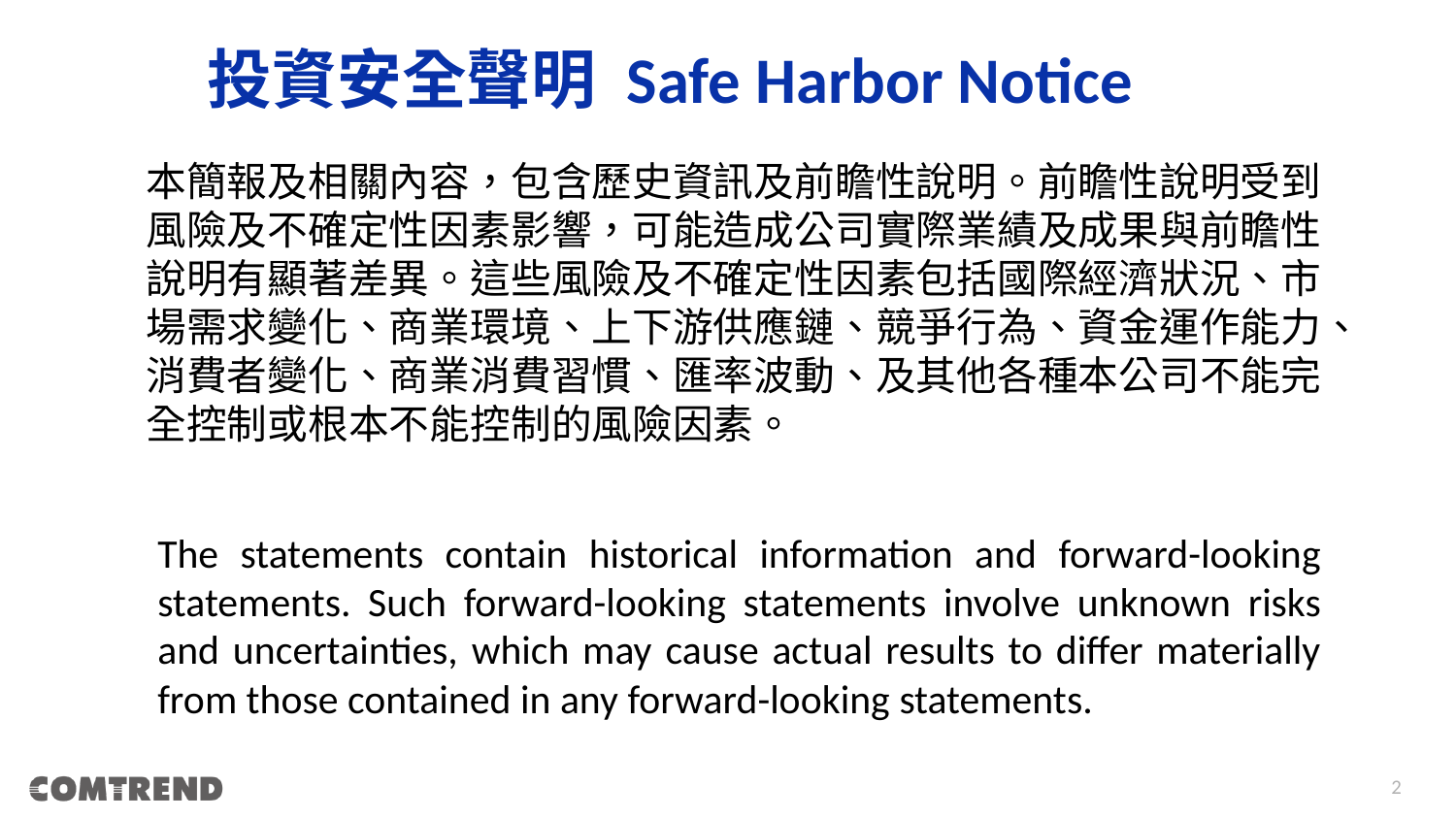

投資安全聲明 Safe Harbor Notice
本簡報及相關內容，包含歷史資訊及前瞻性說明。前瞻性說明受到風險及不確定性因素影響，可能造成公司實際業績及成果與前瞻性說明有顯著差異。這些風險及不確定性因素包括國際經濟狀況、市場需求變化、商業環境、上下游供應鏈、競爭行為、資金運作能力、消費者變化、商業消費習慣、匯率波動、及其他各種本公司不能完全控制或根本不能控制的風險因素。
The statements contain historical information and forward-looking statements. Such forward-looking statements involve unknown risks and uncertainties, which may cause actual results to differ materially from those contained in any forward-looking statements.
2